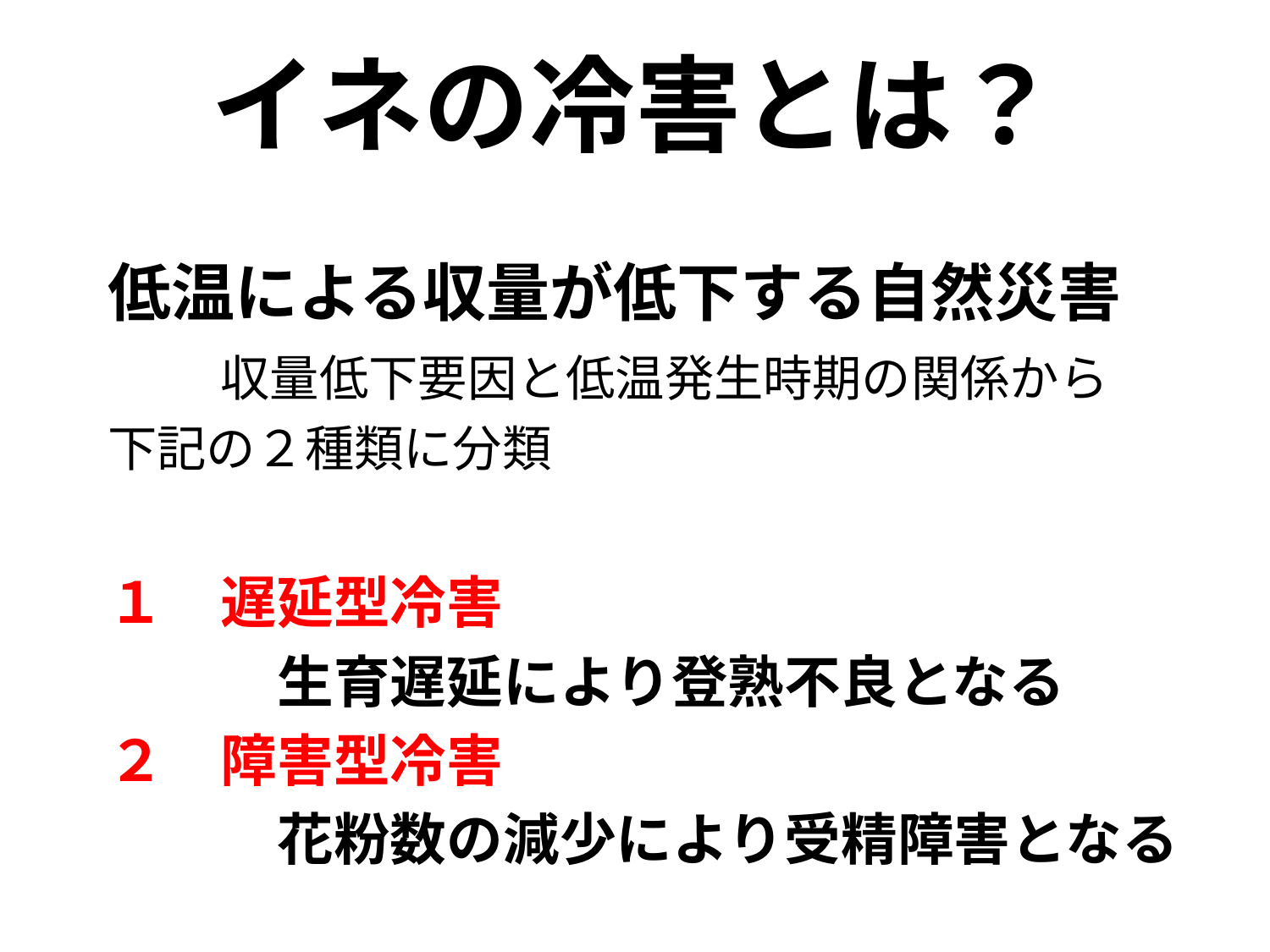

# イネの冷害とは？
低温による収量が低下する自然災害
　　収量低下要因と低温発生時期の関係から
下記の２種類に分類

１　遅延型冷害
　　　生育遅延により登熟不良となる
２　障害型冷害
　　　花粉数の減少により受精障害となる